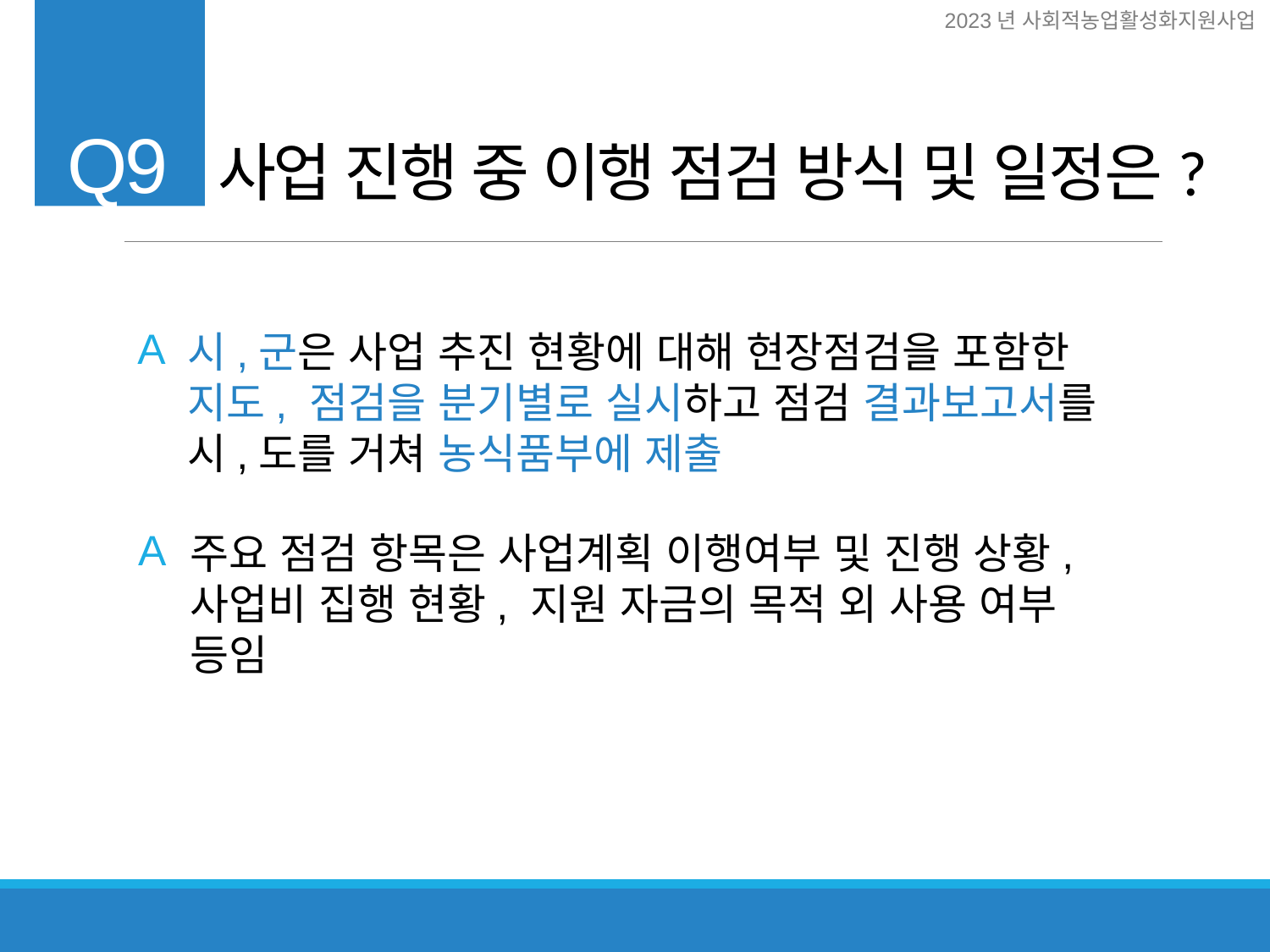

사업 진행 중 이행 점검 방식 및 일정은?
Q9
A
시,군은 사업 추진 현황에 대해 현장점검을 포함한 지도, 점검을 분기별로 실시하고 점검 결과보고서를 시,도를 거쳐 농식품부에 제출
A
주요 점검 항목은 사업계획 이행여부 및 진행 상황, 사업비 집행 현황, 지원 자금의 목적 외 사용 여부 등임